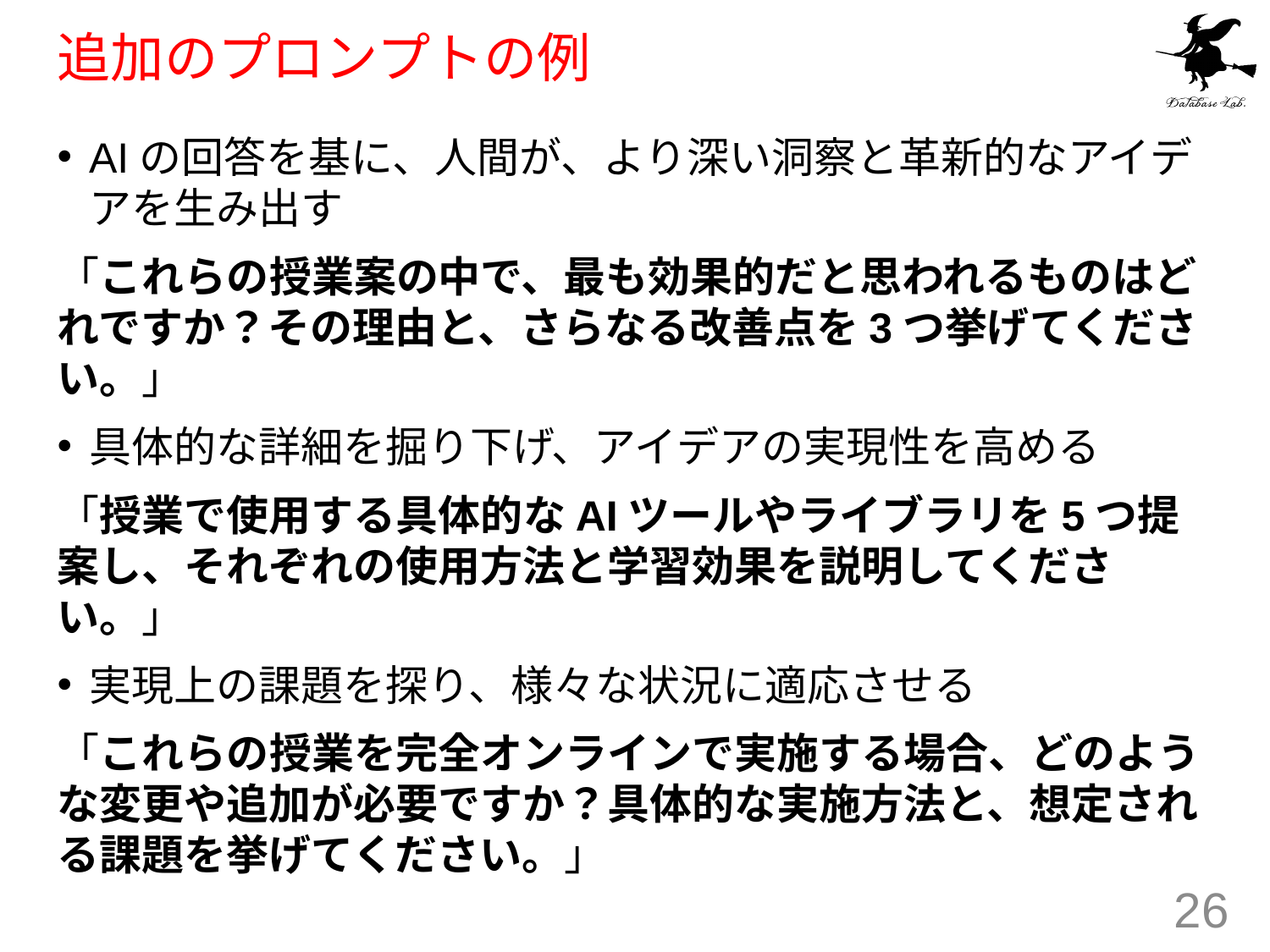

# 追加のプロンプトの例
AIの回答を基に、人間が、より深い洞察と革新的なアイデアを生み出す
「これらの授業案の中で、最も効果的だと思われるものはどれですか？その理由と、さらなる改善点を3つ挙げてください。」
具体的な詳細を掘り下げ、アイデアの実現性を高める
「授業で使用する具体的なAIツールやライブラリを5つ提案し、それぞれの使用方法と学習効果を説明してください。」
実現上の課題を探り、様々な状況に適応させる
「これらの授業を完全オンラインで実施する場合、どのような変更や追加が必要ですか？具体的な実施方法と、想定される課題を挙げてください。」

26